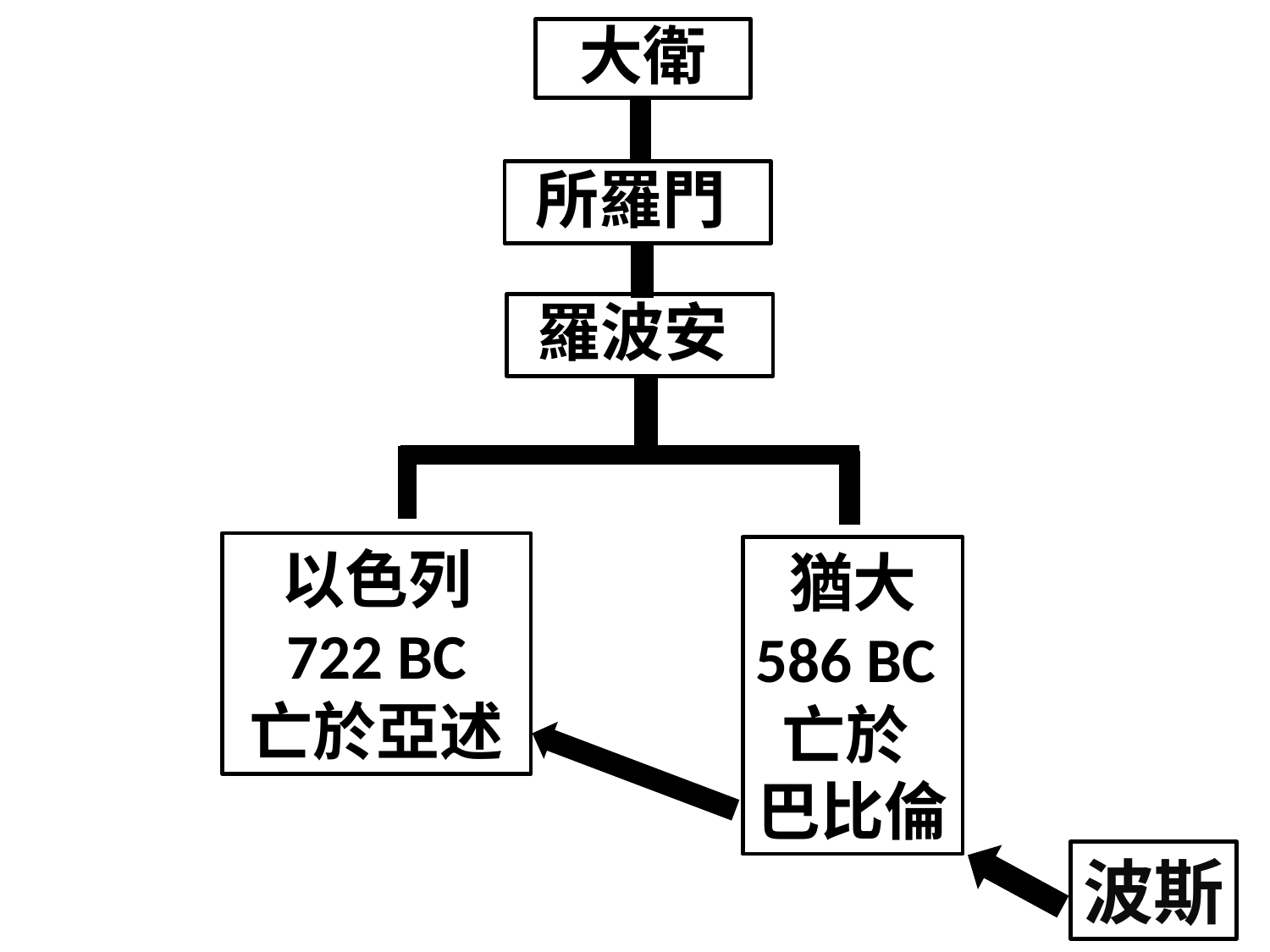

# 大衛

所羅門

羅波安

以色列
722 BC
亡於亞述
猶大
586 BC
亡於
巴比倫

波斯